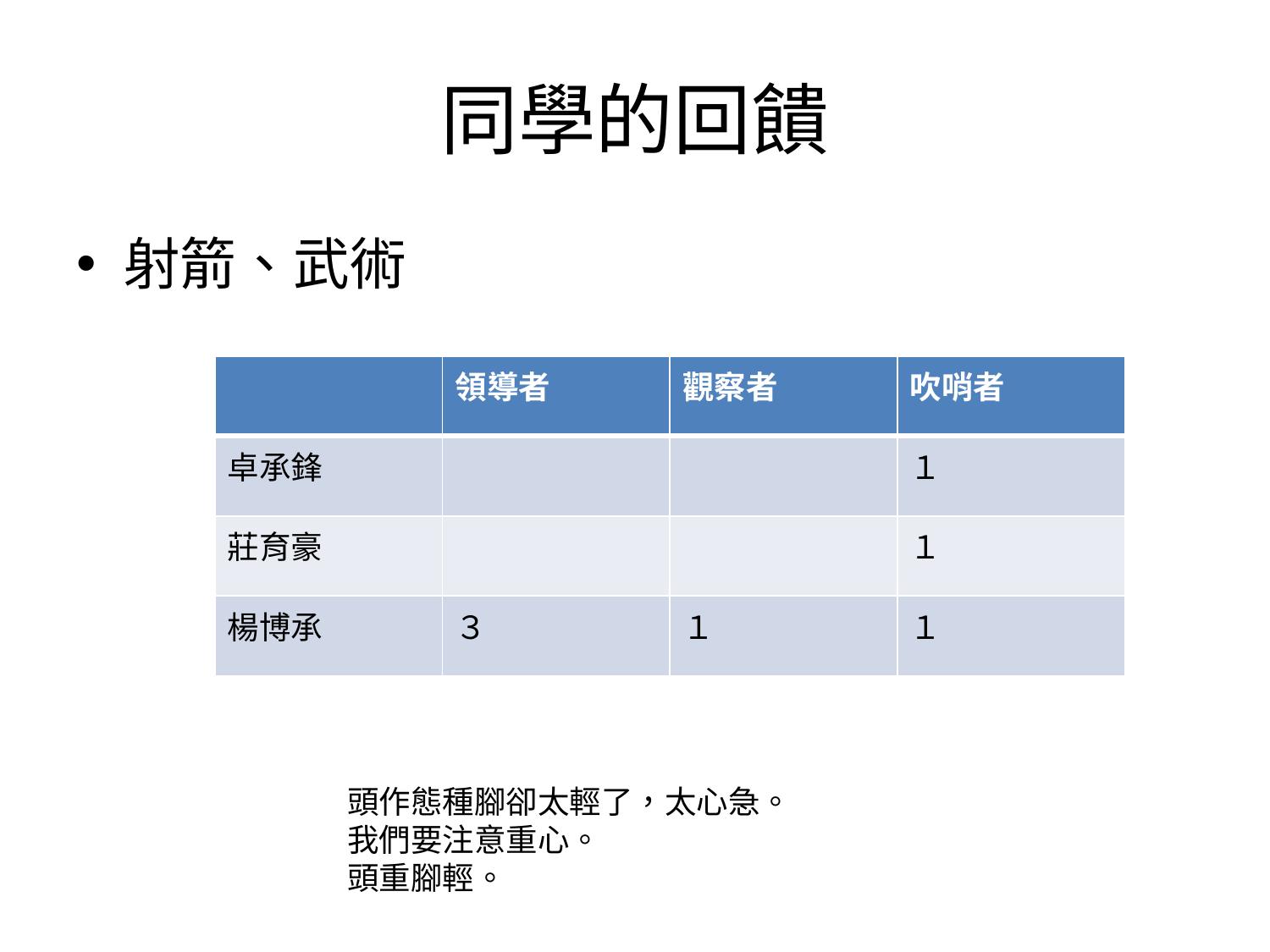

# 同學的回饋
射箭、武術

|  | 領導者 | 觀察者 | 吹哨者 |
| --- | --- | --- | --- |
| 卓承鋒 |  |  | １ |
| 莊育豪 |  |  | １ |
| 楊博承 | ３ | １ | １ |
頭作態種腳卻太輕了，太心急。
我們要注意重心。
頭重腳輕。